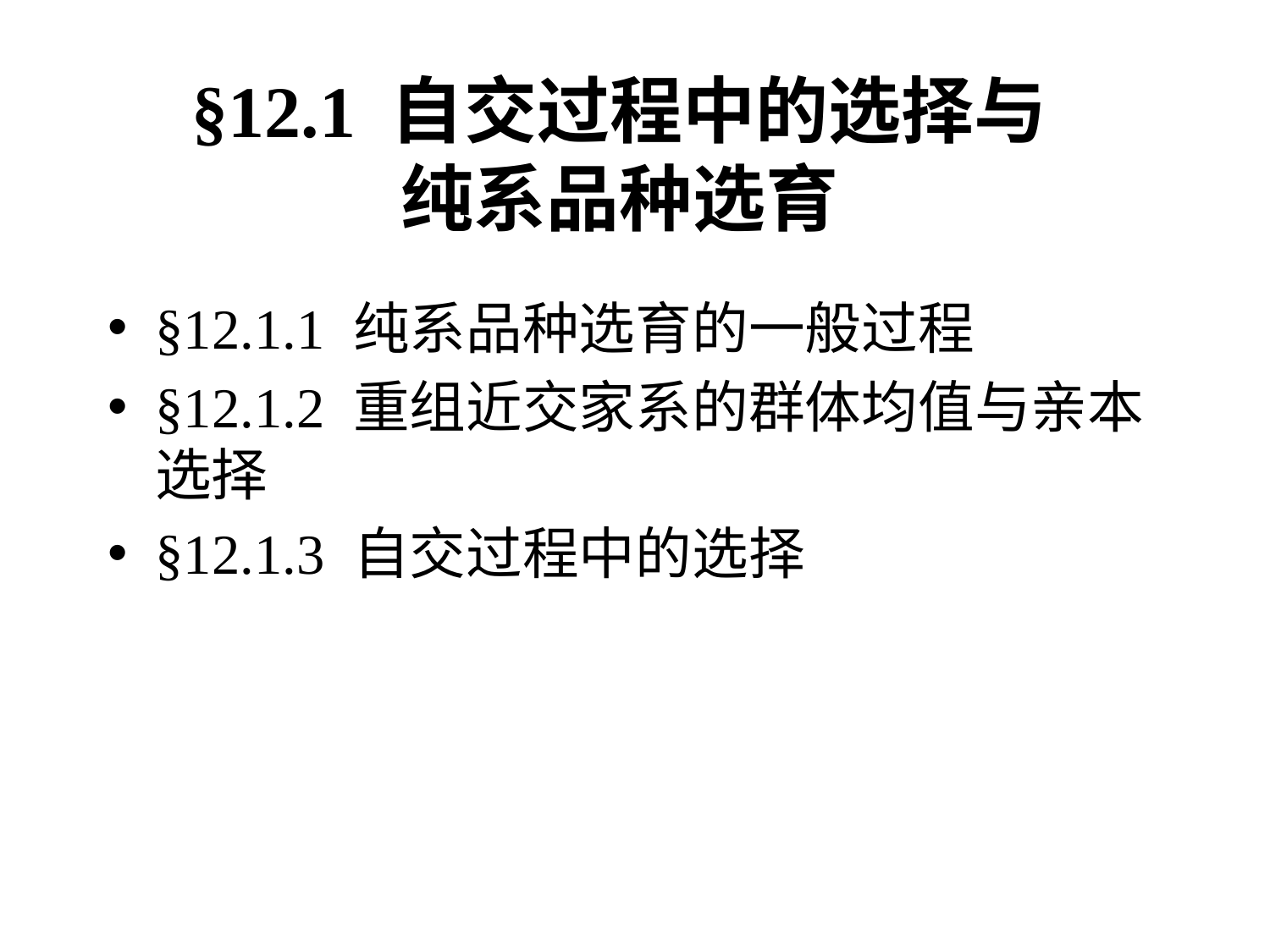

# §12.1 自交过程中的选择与纯系品种选育
§12.1.1 纯系品种选育的一般过程
§12.1.2 重组近交家系的群体均值与亲本选择
§12.1.3 自交过程中的选择